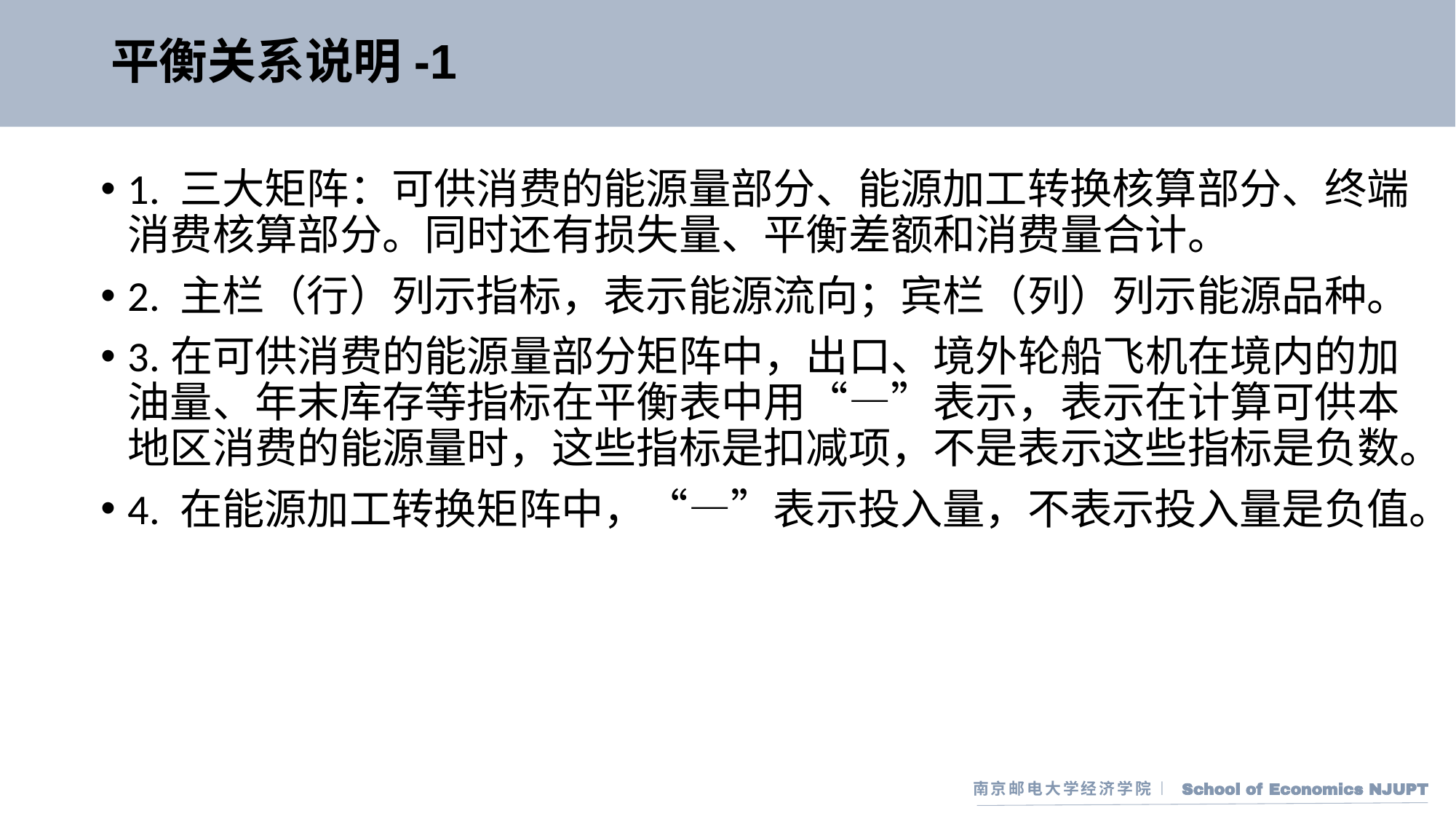

# 平衡关系说明-1
1. 三大矩阵：可供消费的能源量部分、能源加工转换核算部分、终端消费核算部分。同时还有损失量、平衡差额和消费量合计。
2. 主栏（行）列示指标，表示能源流向；宾栏（列）列示能源品种。
3.在可供消费的能源量部分矩阵中，出口、境外轮船飞机在境内的加油量、年末库存等指标在平衡表中用“—”表示，表示在计算可供本地区消费的能源量时，这些指标是扣减项，不是表示这些指标是负数。
4. 在能源加工转换矩阵中，“—”表示投入量，不表示投入量是负值。